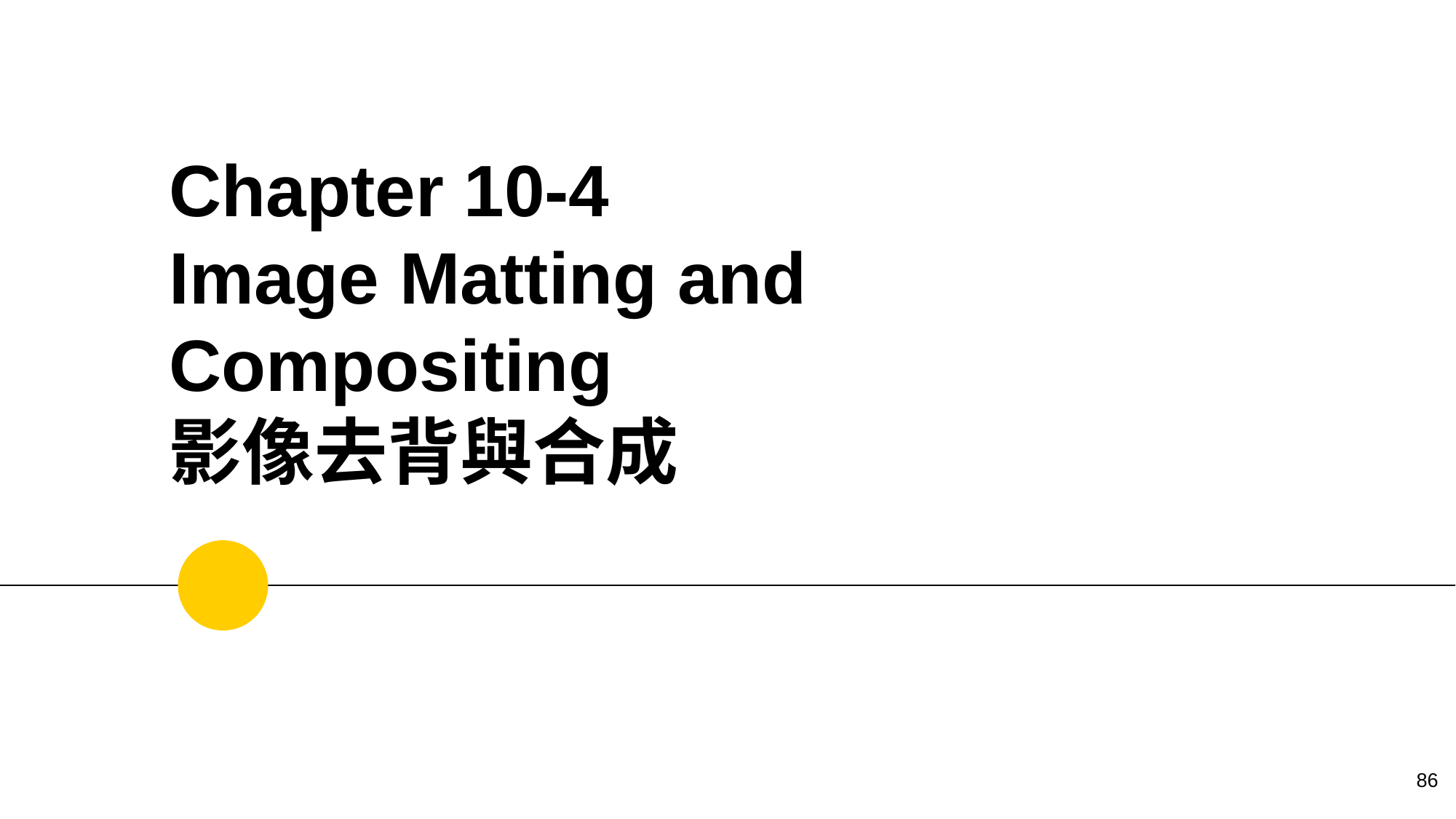

# Chapter 10-4 Image Matting and Compositing 影像去背與合成
86